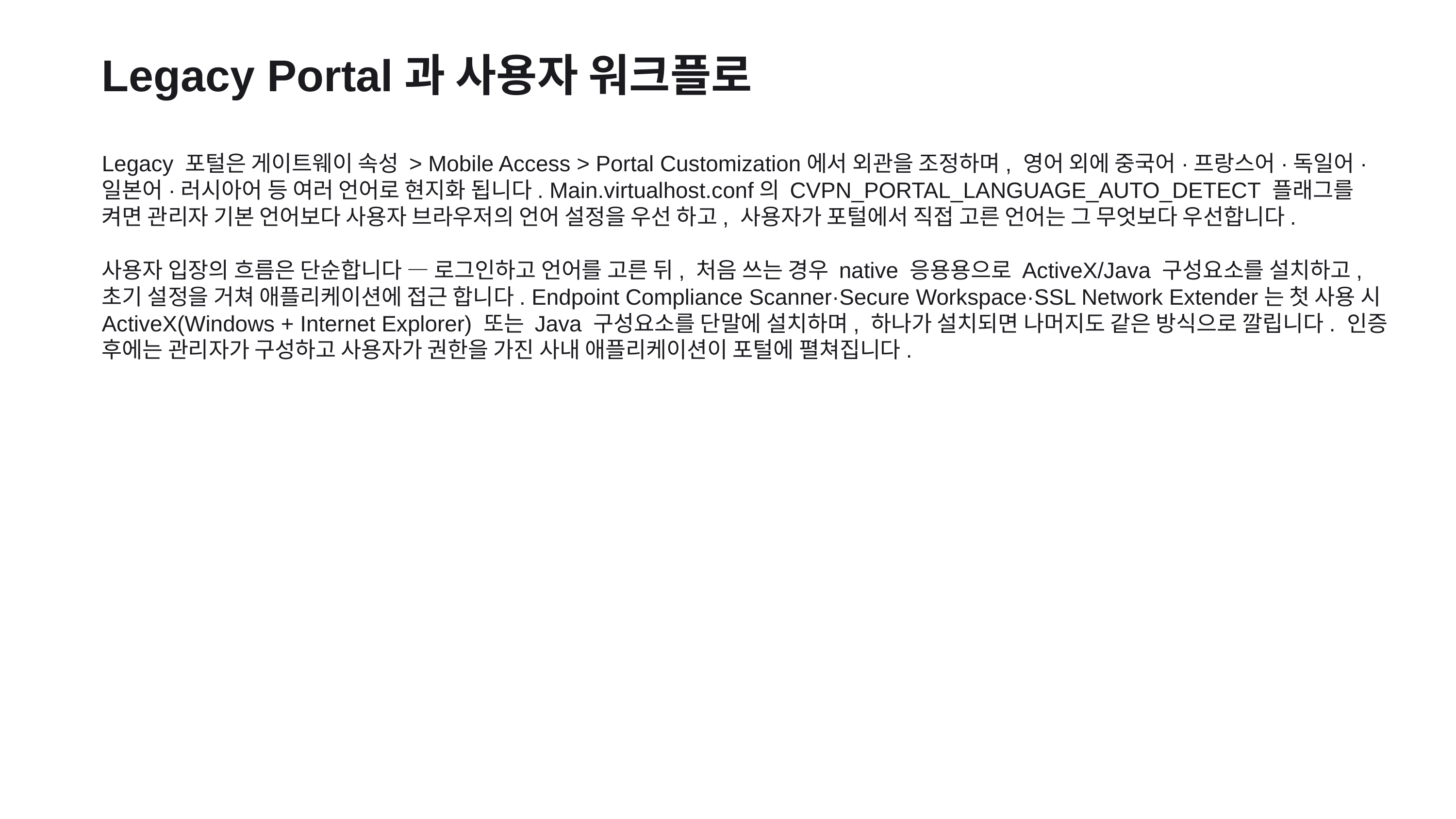

Legacy Portal과 사용자 워크플로
Legacy 포털은 게이트웨이 속성 > Mobile Access > Portal Customization에서 외관을 조정하며, 영어 외에 중국어·프랑스어·독일어·일본어·러시아어 등 여러 언어로 현지화 됩니다. Main.virtualhost.conf의 CVPN_PORTAL_LANGUAGE_AUTO_DETECT 플래그를 켜면 관리자 기본 언어보다 사용자 브라우저의 언어 설정을 우선 하고, 사용자가 포털에서 직접 고른 언어는 그 무엇보다 우선합니다.

사용자 입장의 흐름은 단순합니다 — 로그인하고 언어를 고른 뒤, 처음 쓰는 경우 native 응용용으로 ActiveX/Java 구성요소를 설치하고, 초기 설정을 거쳐 애플리케이션에 접근 합니다. Endpoint Compliance Scanner·Secure Workspace·SSL Network Extender는 첫 사용 시 ActiveX(Windows + Internet Explorer) 또는 Java 구성요소를 단말에 설치하며, 하나가 설치되면 나머지도 같은 방식으로 깔립니다. 인증 후에는 관리자가 구성하고 사용자가 권한을 가진 사내 애플리케이션이 포털에 펼쳐집니다.